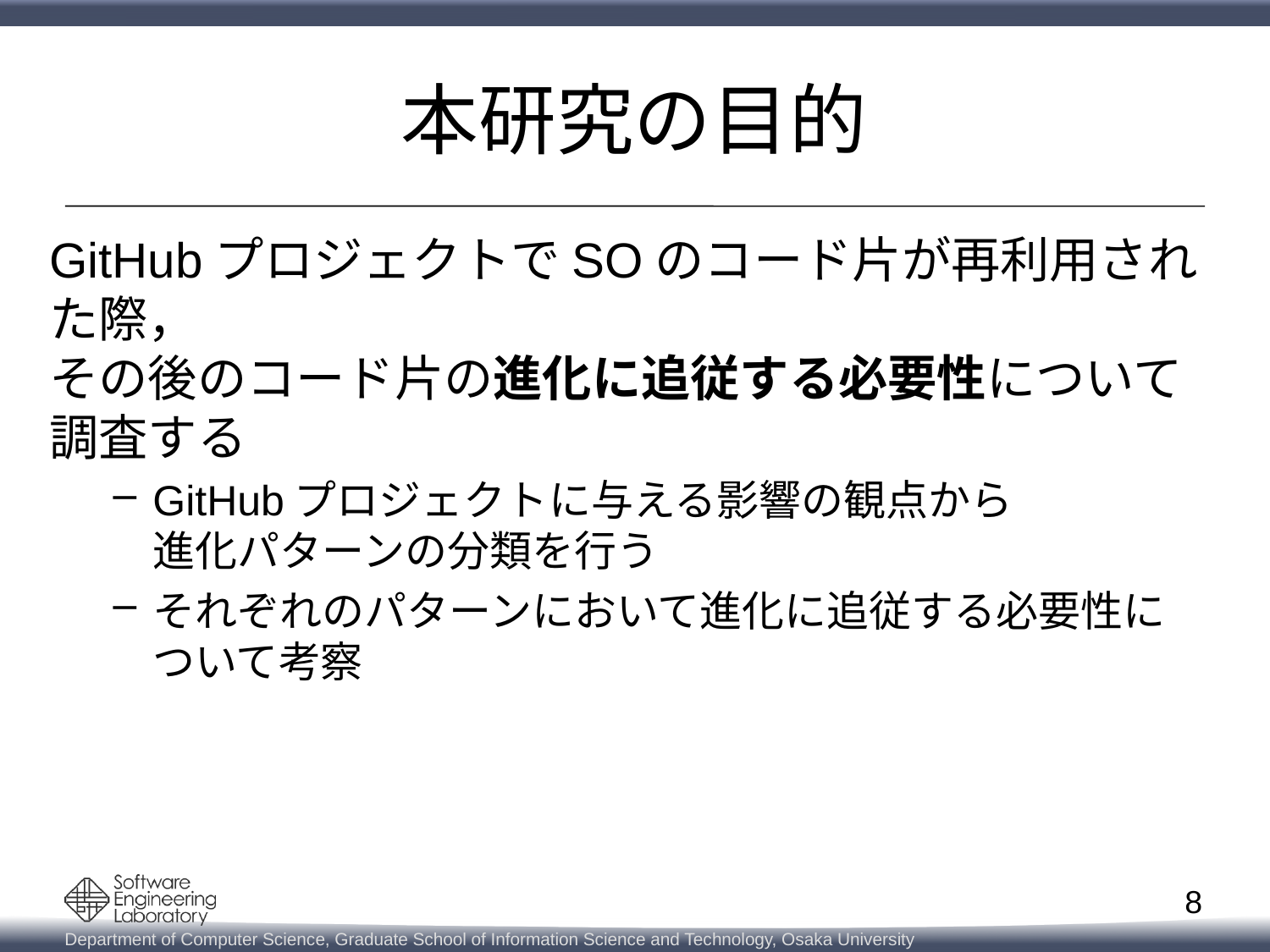

# 本研究の目的
GitHubプロジェクトでSOのコード片が再利用された際，
その後のコード片の進化に追従する必要性について
調査する
GitHubプロジェクトに与える影響の観点から
進化パターンの分類を行う
それぞれのパターンにおいて進化に追従する必要性に
ついて考察
8